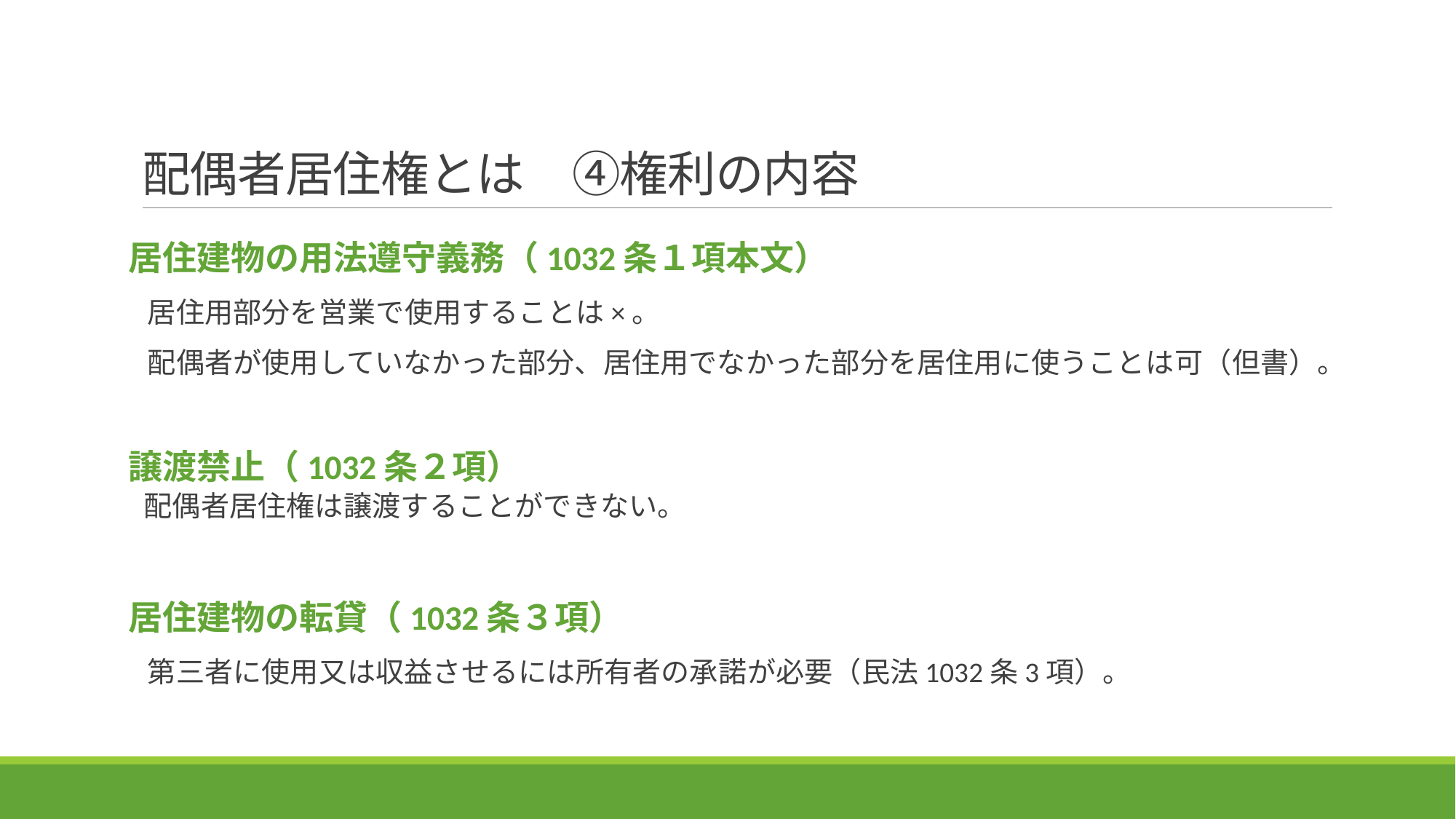

# 配偶者居住権とは　④権利の内容
居住建物の用法遵守義務（1032条１項本文）
  居住用部分を営業で使用することは×。
  配偶者が使用していなかった部分、居住用でなかった部分を居住用に使うことは可（但書）。

譲渡禁止（1032条２項）
  配偶者居住権は譲渡することができない。

居住建物の転貸（1032条３項）
  第三者に使用又は収益させるには所有者の承諾が必要（民法1032条3項）。